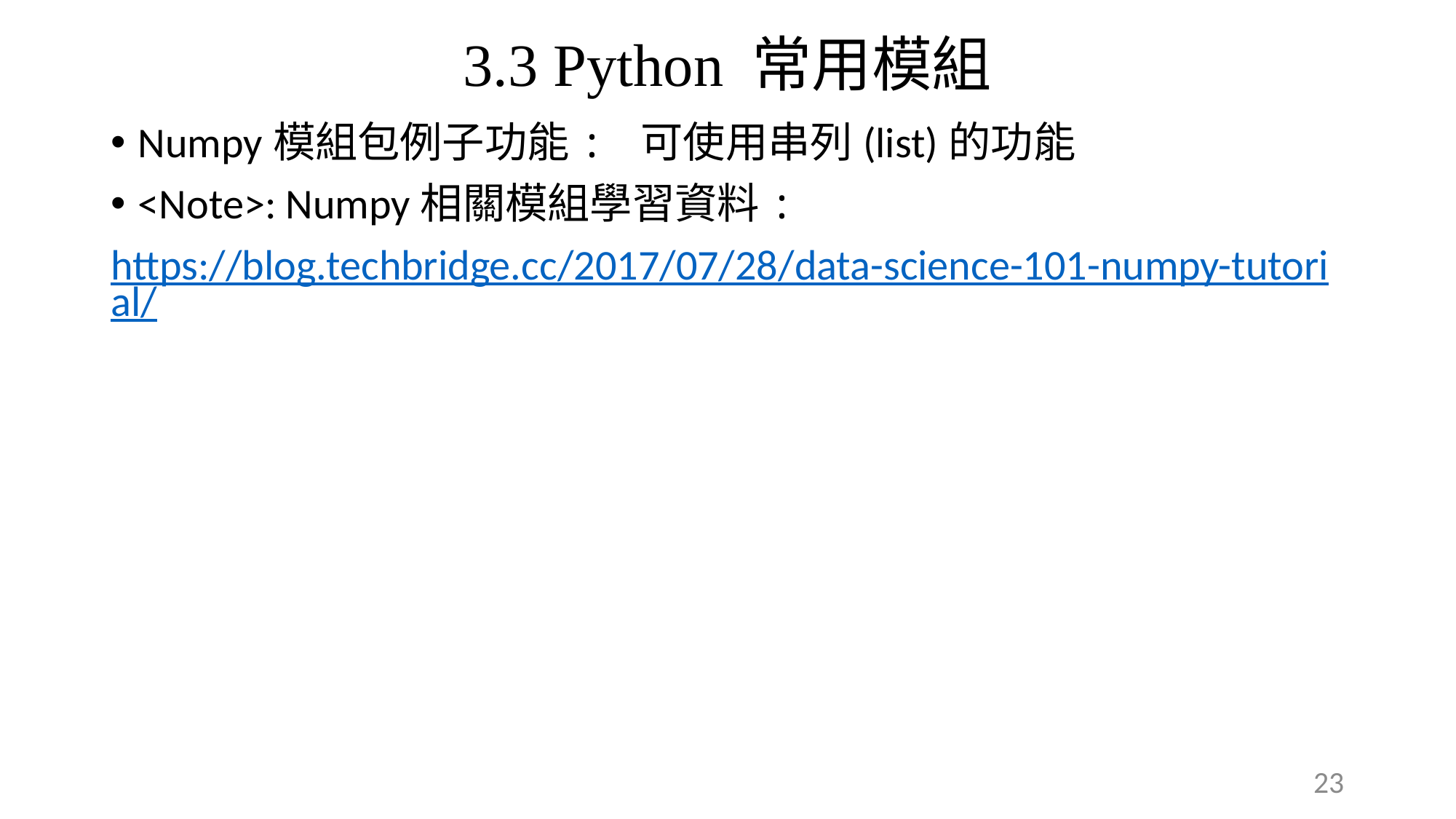

3.3 Python 常用模組
Numpy模組包例子功能: 可使用串列(list)的功能
<Note>: Numpy相關模組學習資料:
https://blog.techbridge.cc/2017/07/28/data-science-101-numpy-tutorial/

23